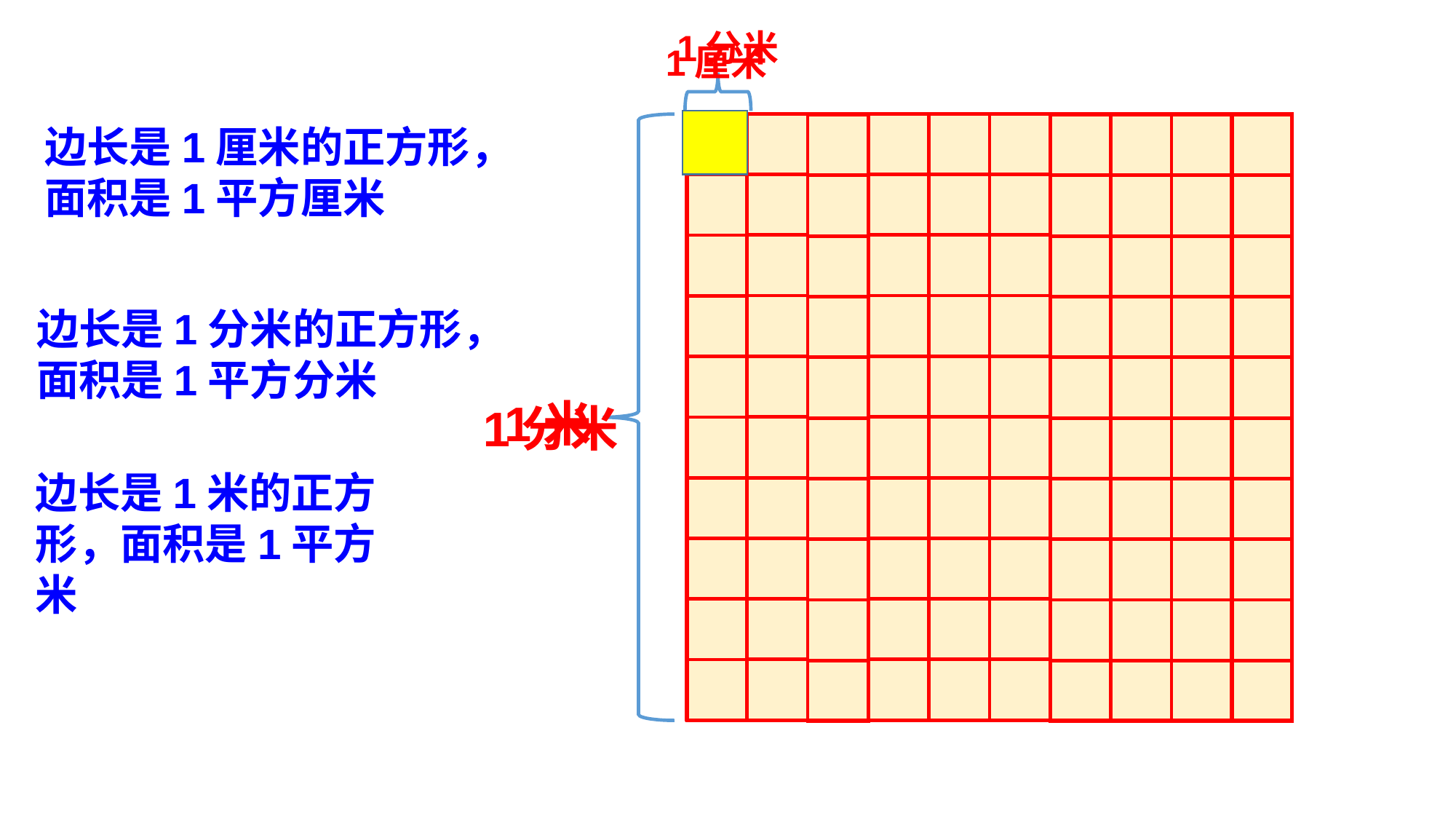

1分米
1厘米

边长是1厘米的正方形，面积是1平方厘米

边长是1分米的正方形，面积是1平方分米
1米
1分米
边长是1米的正方形，面积是1平方米